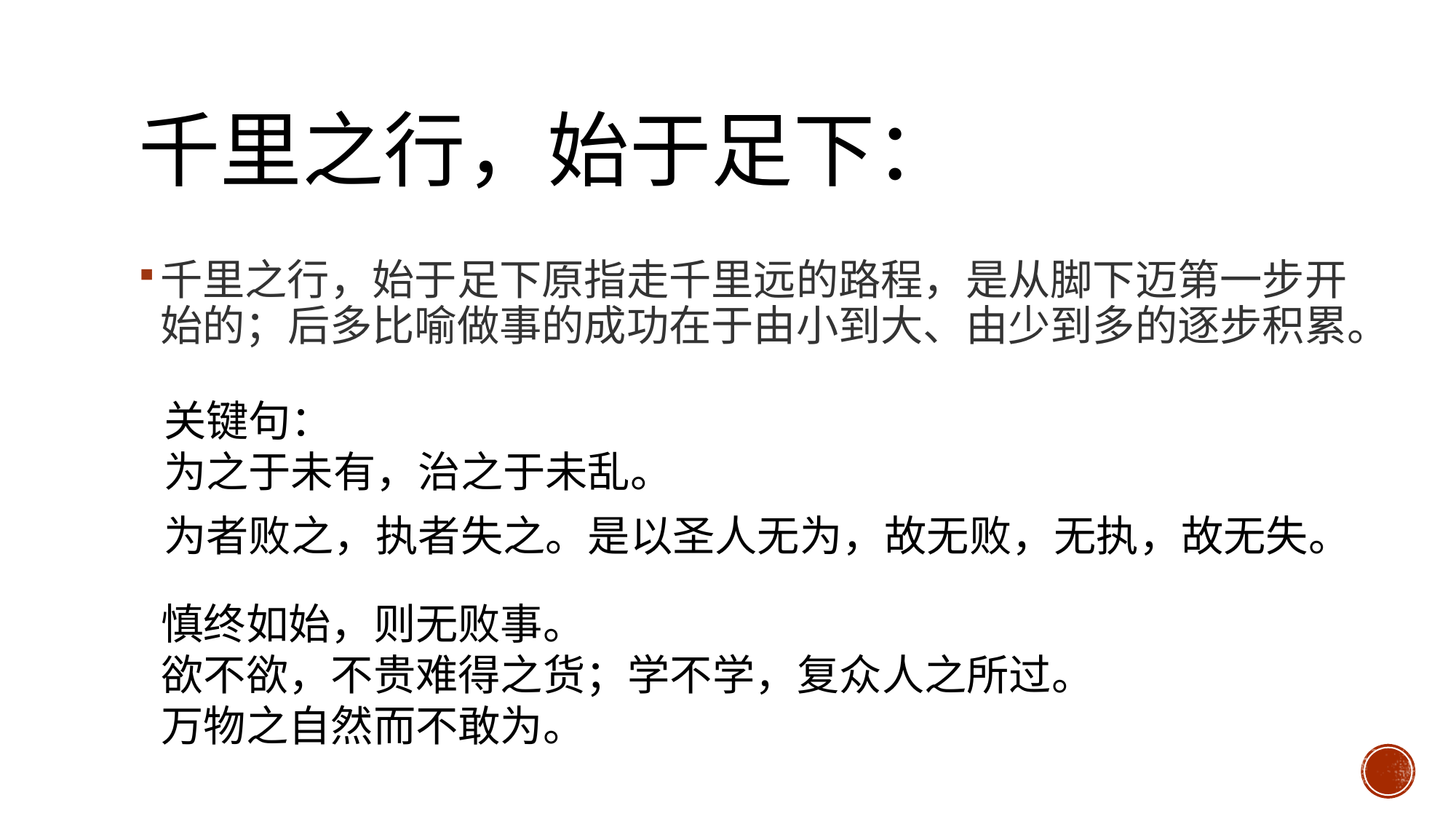

# 千里之行，始于足下：
千里之行，始于足下原指走千里远的路程，是从脚下迈第一步开始的；后多比喻做事的成功在于由小到大、由少到多的逐步积累。
关键句：
为之于未有，治之于未乱。
为者败之，执者失之。是以圣人无为，故无败，无执，故无失。

慎终如始，则无败事。
欲不欲，不贵难得之货；学不学，复众人之所过。
万物之自然而不敢为。